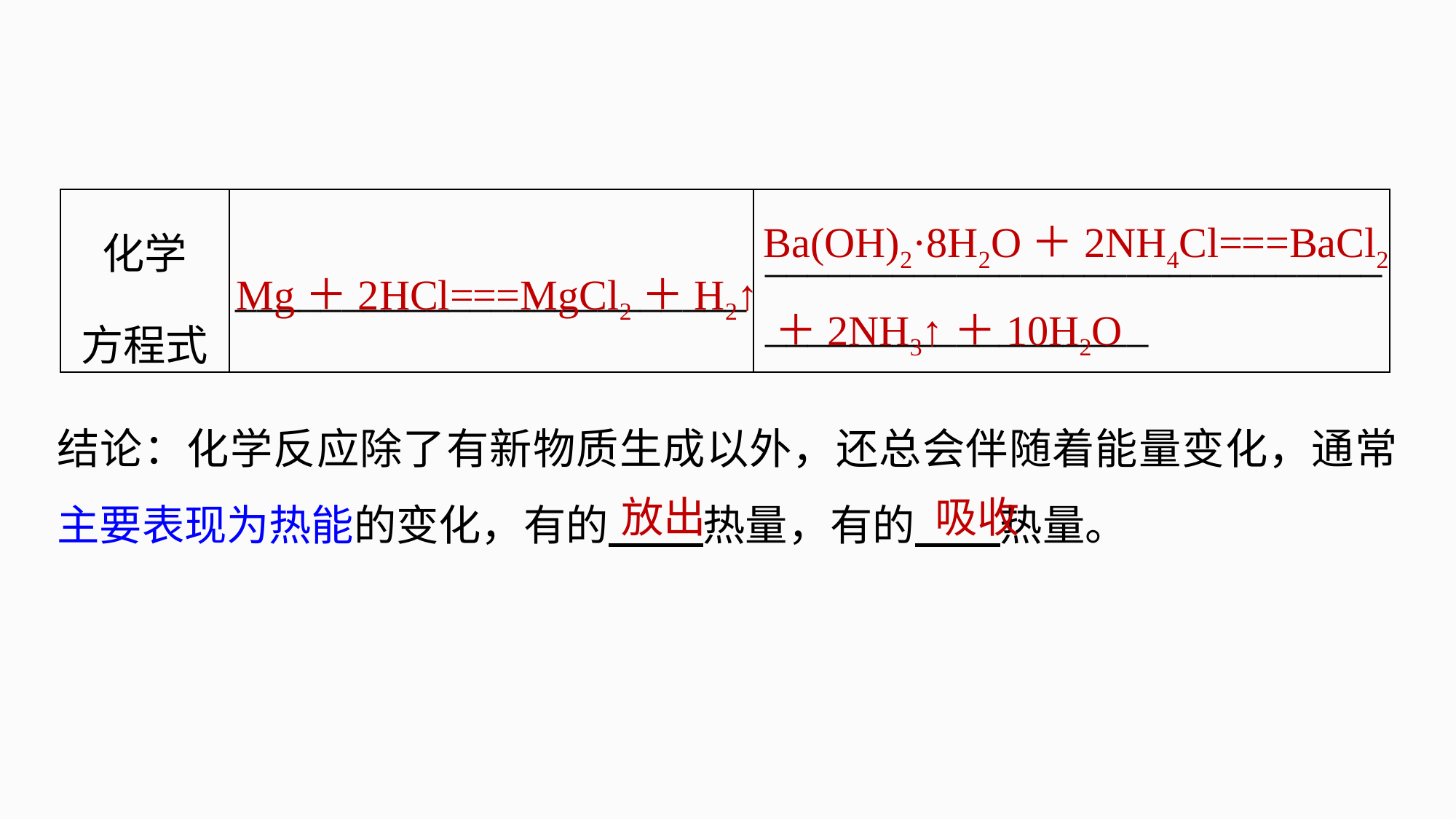

| 化学 方程式 | \_\_\_\_\_\_\_\_\_\_\_\_\_\_\_\_\_\_\_\_\_\_\_\_ | \_\_\_\_\_\_\_\_\_\_\_\_\_\_\_\_\_\_\_\_\_\_\_\_\_\_\_\_\_ \_\_\_\_\_\_\_\_\_\_\_\_\_\_\_\_\_\_ |
| --- | --- | --- |
Ba(OH)2·8H2O＋2NH4Cl===BaCl2
Mg＋2HCl===MgCl2＋H2↑
＋2NH3↑＋10H2O
结论：化学反应除了有新物质生成以外，还总会伴随着能量变化，通常主要表现为热能的变化，有的          热量，有的         热量。
放出
吸收